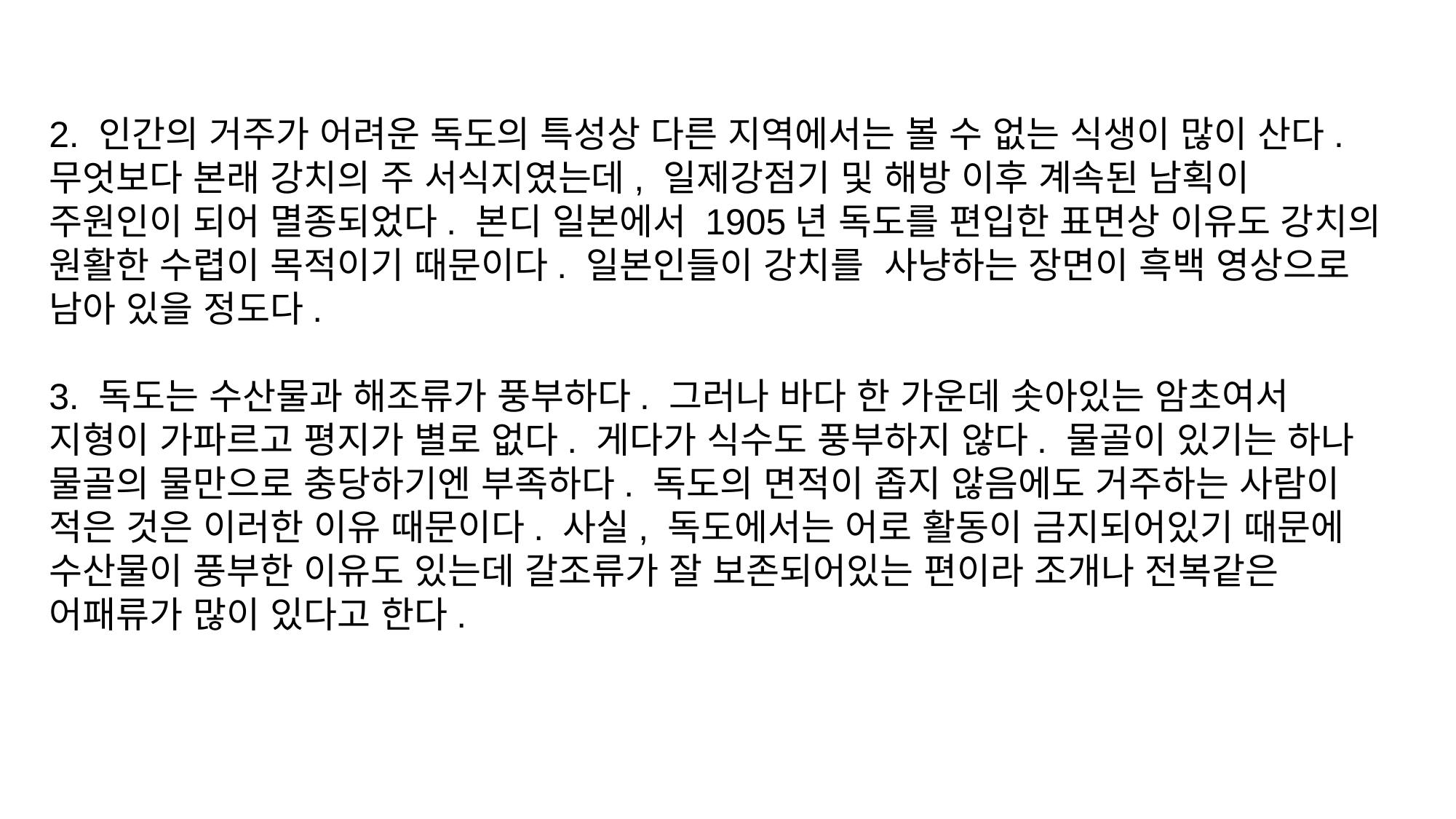

2. 인간의 거주가 어려운 독도의 특성상 다른 지역에서는 볼 수 없는 식생이 많이 산다. 무엇보다 본래 강치의 주 서식지였는데, 일제강점기 및 해방 이후 계속된 남획이 주원인이 되어 멸종되었다. 본디 일본에서 1905년 독도를 편입한 표면상 이유도 강치의 원활한 수렵이 목적이기 때문이다. 일본인들이 강치를  사냥하는 장면이 흑백 영상으로 남아 있을 정도다.

3. 독도는 수산물과 해조류가 풍부하다. 그러나 바다 한 가운데 솟아있는 암초여서 지형이 가파르고 평지가 별로 없다. 게다가 식수도 풍부하지 않다. 물골이 있기는 하나 물골의 물만으로 충당하기엔 부족하다. 독도의 면적이 좁지 않음에도 거주하는 사람이 적은 것은 이러한 이유 때문이다. 사실, 독도에서는 어로 활동이 금지되어있기 때문에 수산물이 풍부한 이유도 있는데 갈조류가 잘 보존되어있는 편이라 조개나 전복같은 어패류가 많이 있다고 한다.